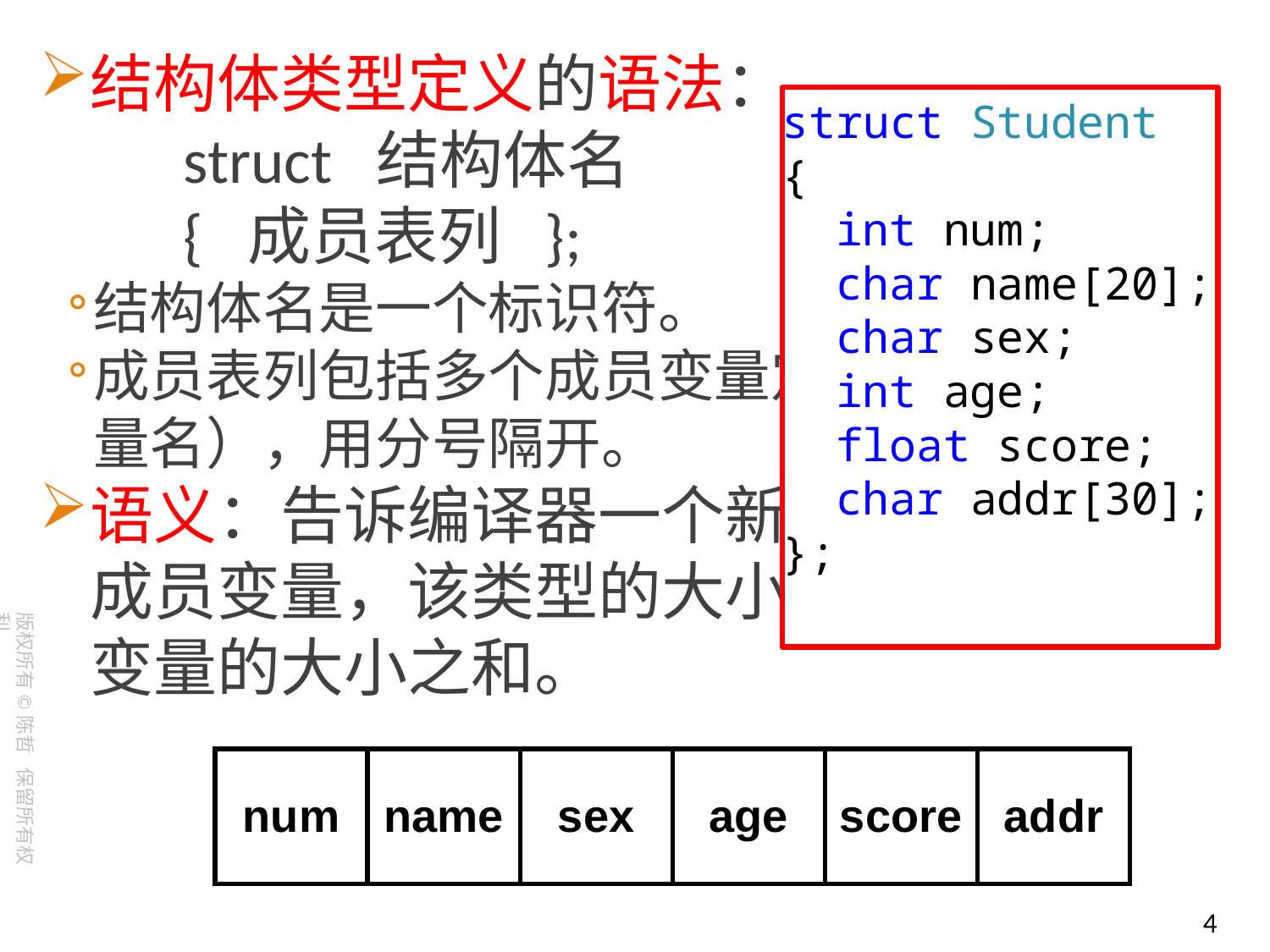

结构体类型定义的语法：
          struct  结构体名
          {  成员表列  };
结构体名是一个标识符。
成员表列包括多个成员变量定义（类型名和变量名），用分号隔开。
语义：告诉编译器一个新的类型和它的成员变量，该类型的大小等于所有成员变量的大小之和。
struct Student
{
  int num;
  char name[20];
  char sex;
  int age;
  float score;
  char addr[30];
};
| num | name | sex | age | score | addr |
| --- | --- | --- | --- | --- | --- |
4